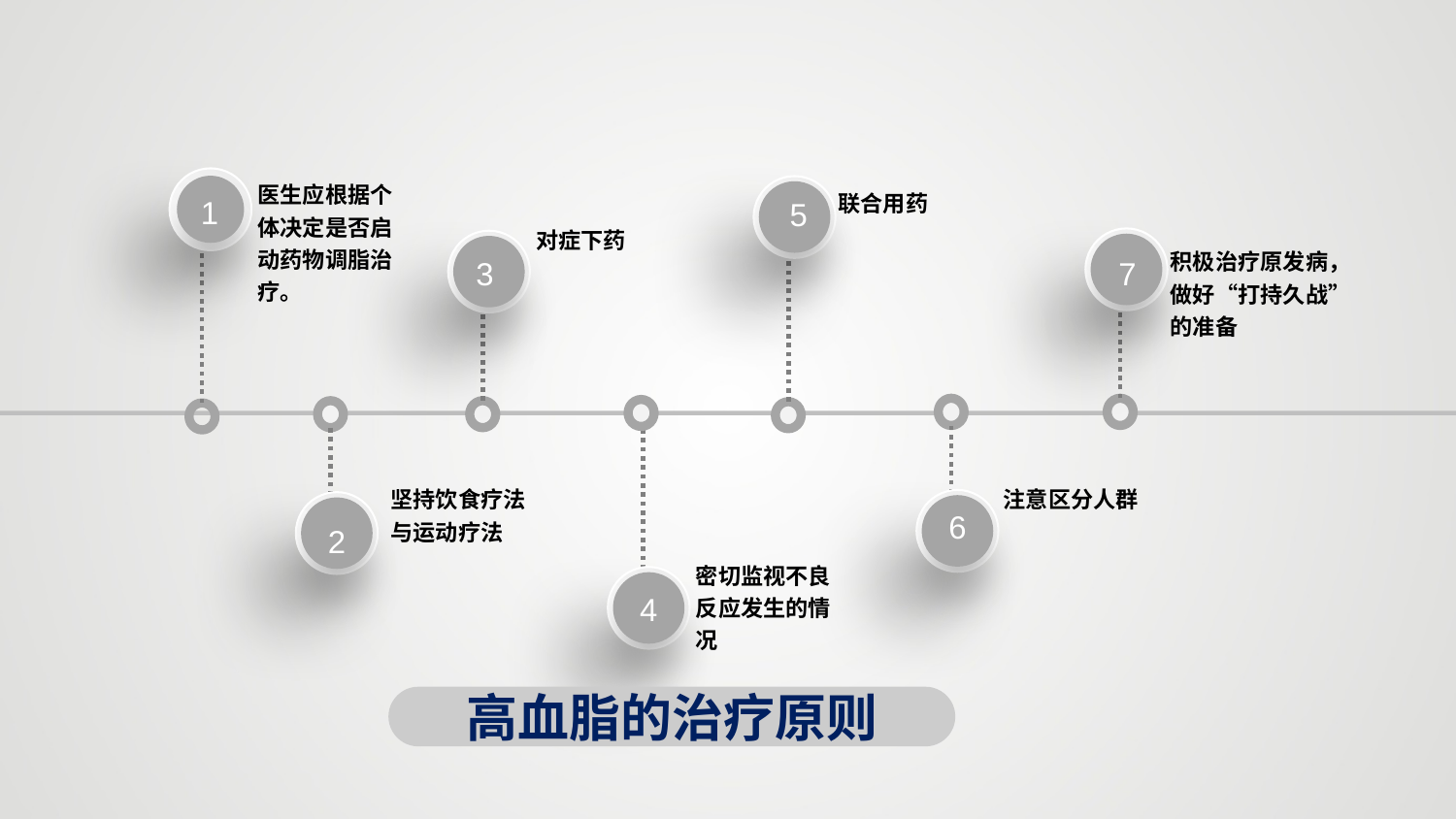

1
医生应根据个体决定是否启动药物调脂治疗。

5
联合用药
对症下药

7

3
积极治疗原发病，做好“打持久战”的准备

坚持饮食疗法与运动疗法
注意区分人群

6

2
密切监视不良反应发生的情况

4
高血脂的治疗原则